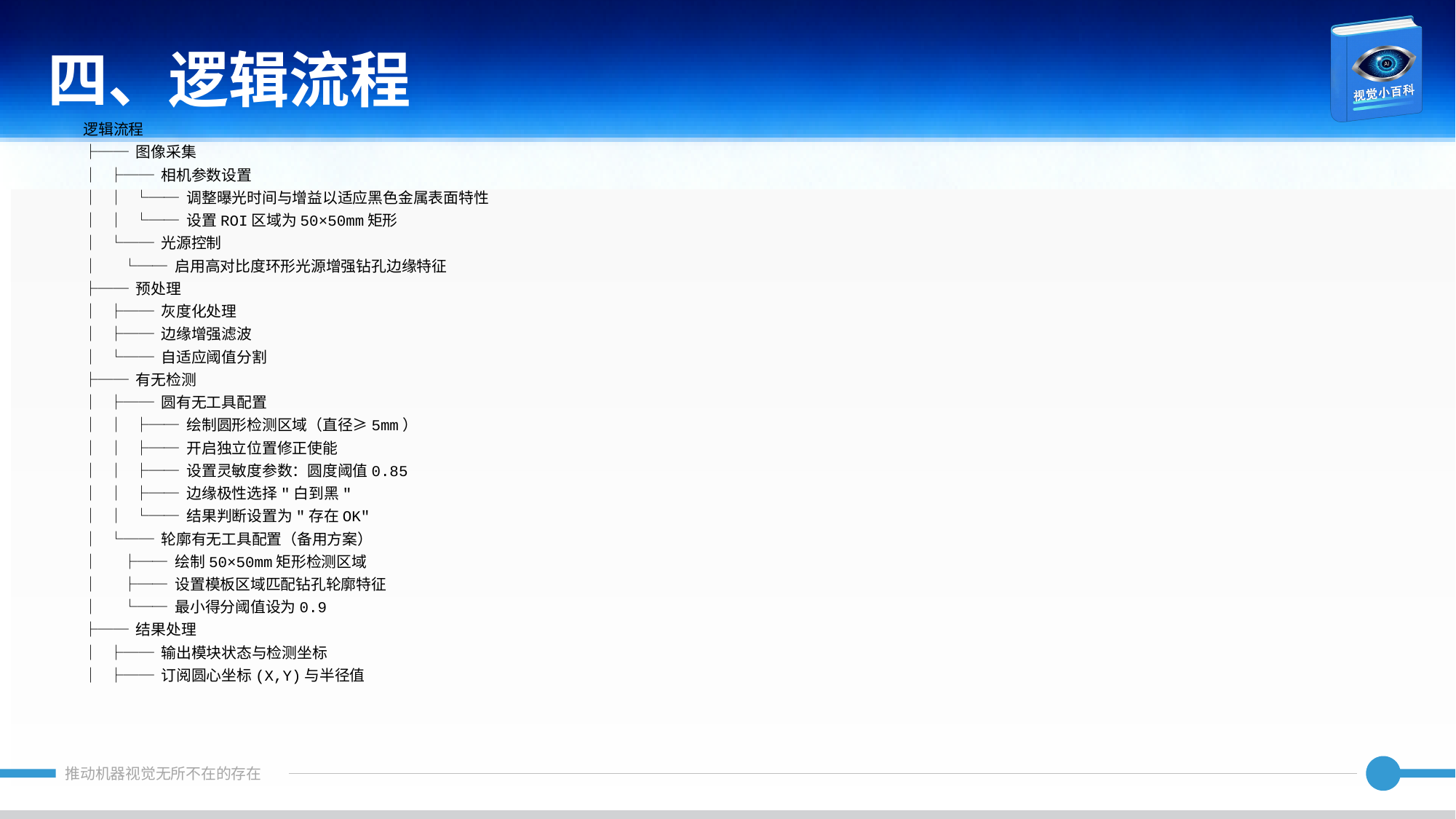

四、逻辑流程

逻辑流程
├── 图像采集
│   ├── 相机参数设置
│   │   └── 调整曝光时间与增益以适应黑色金属表面特性
│   │   └── 设置ROI区域为50×50mm矩形
│   └── 光源控制
│       └── 启用高对比度环形光源增强钻孔边缘特征
├── 预处理
│   ├── 灰度化处理
│   ├── 边缘增强滤波
│   └── 自适应阈值分割
├── 有无检测
│   ├── 圆有无工具配置
│   │   ├── 绘制圆形检测区域（直径≥5mm）
│   │   ├── 开启独立位置修正使能
│   │   ├── 设置灵敏度参数：圆度阈值0.85
│   │   ├── 边缘极性选择"白到黑"
│   │   └── 结果判断设置为"存在OK"
│   └── 轮廓有无工具配置（备用方案）
│       ├── 绘制50×50mm矩形检测区域
│       ├── 设置模板区域匹配钻孔轮廓特征
│       └── 最小得分阈值设为0.9
├── 结果处理
│   ├── 输出模块状态与检测坐标
│   ├── 订阅圆心坐标(X,Y)与半径值
8